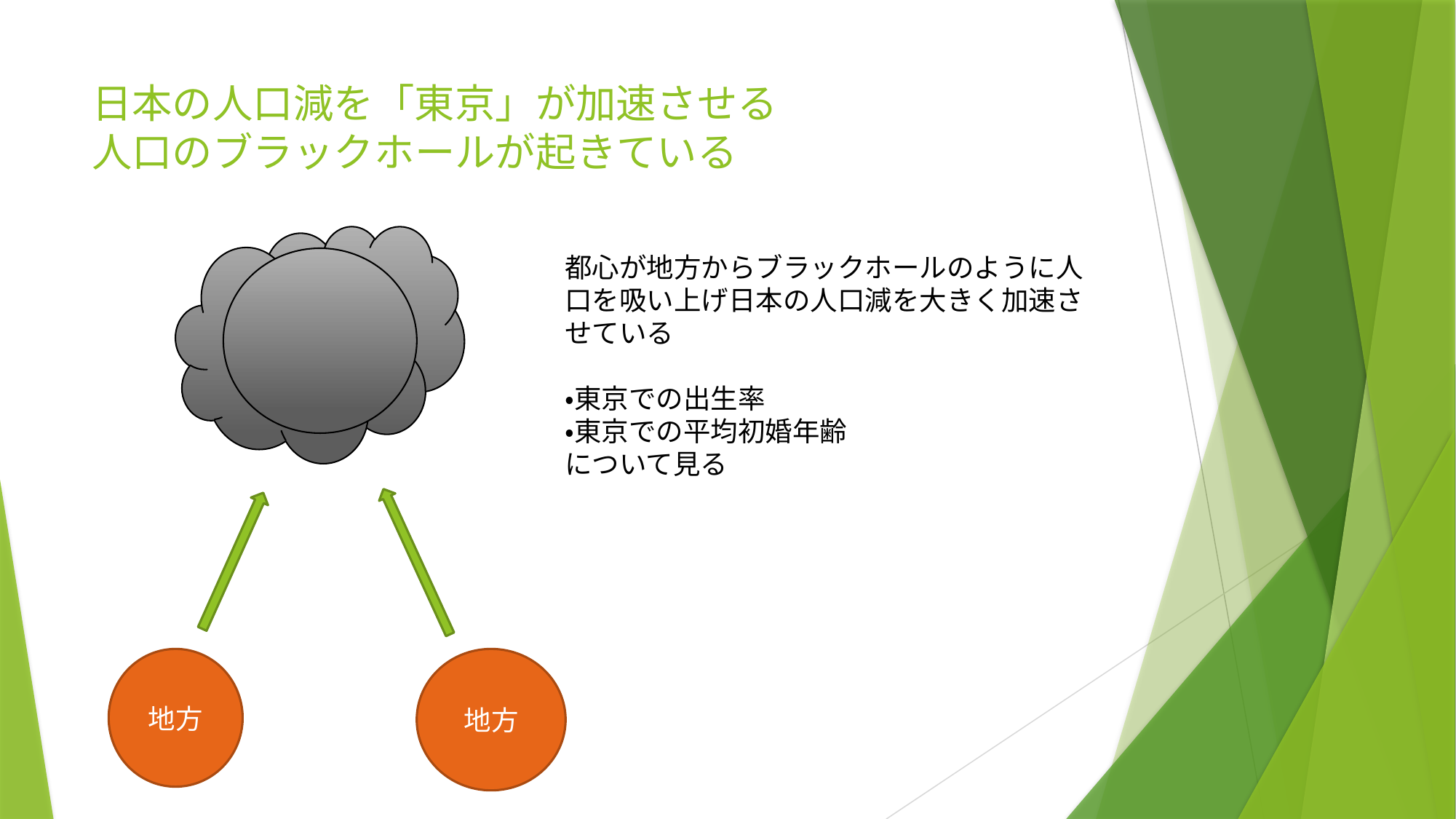

# 日本の人口減を「東京」が加速させる 人口のブラックホールが起きている

都心が地方からブラックホールのように人口を吸い上げ日本の人口減を大きく加速させている

・東京での出生率
・東京での平均初婚年齢
について見る

地方
地方